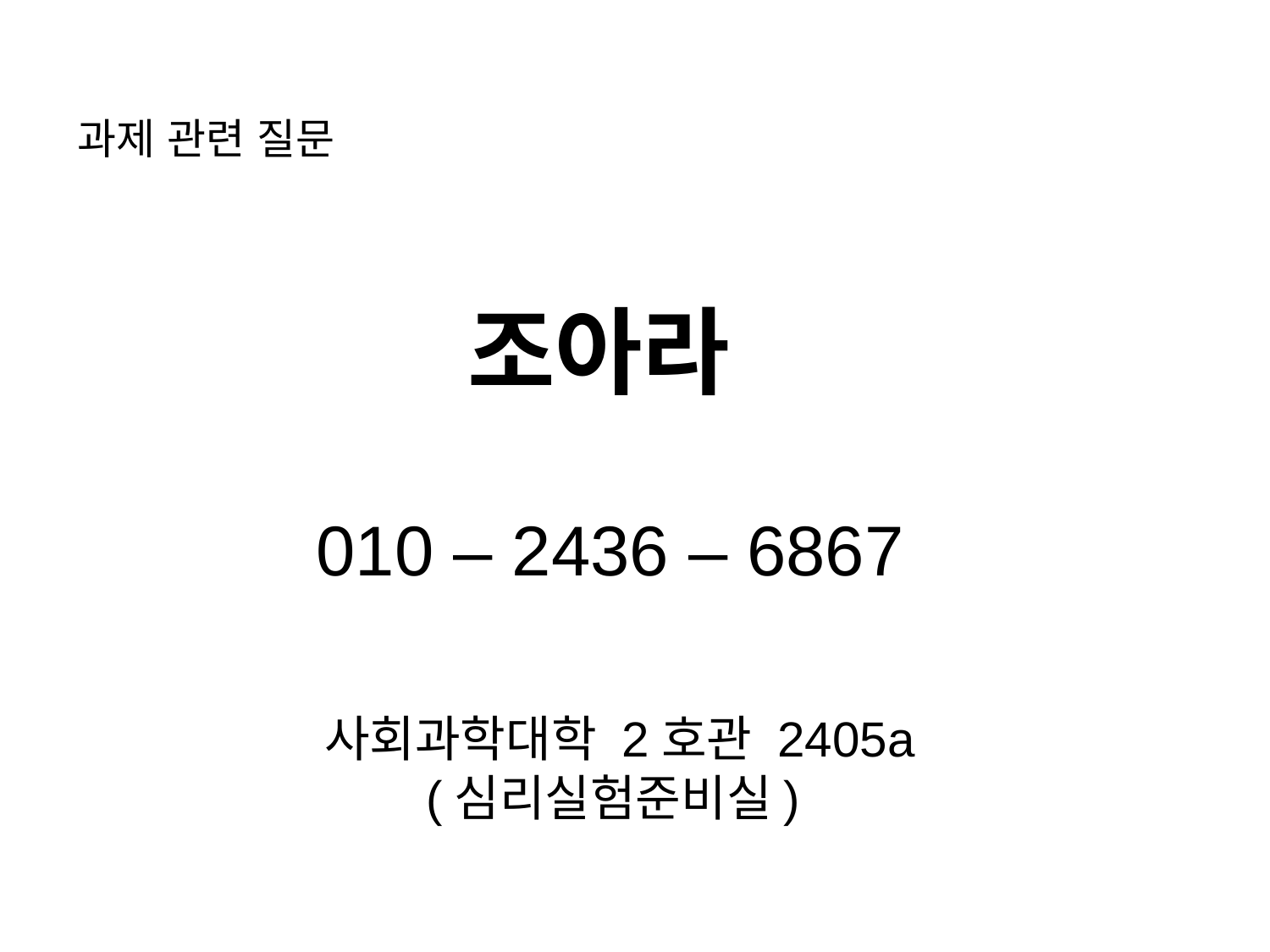

과제 관련 질문
조아라
010 – 2436 – 6867

사회과학대학 2호관 2405a (심리실험준비실)